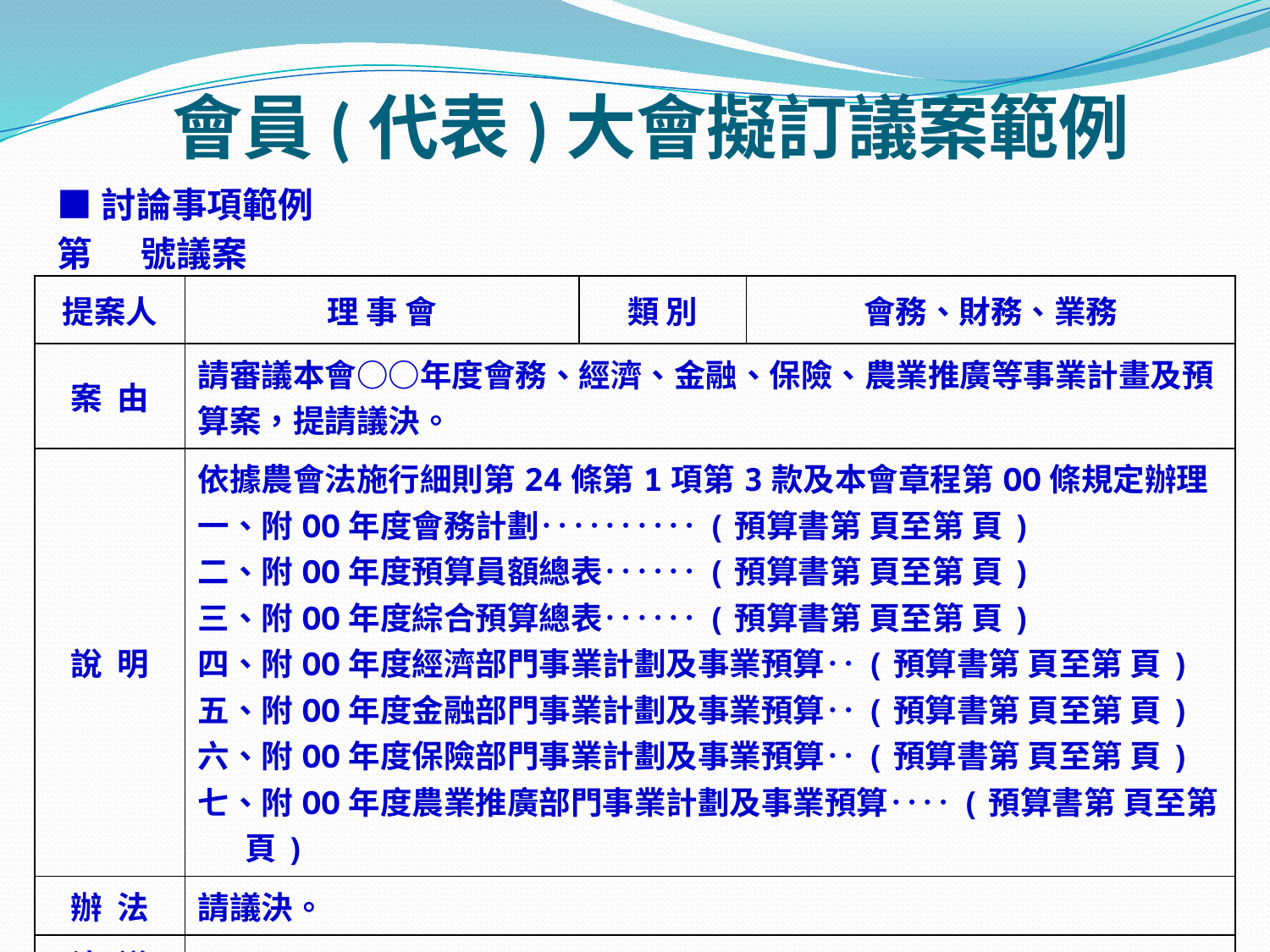

# 會員(代表)大會擬訂議案範例
■討論事項範例
第      號議案
| 提案人 | 理 事 會 | 類 別 | 會務、財務、業務 |
| --- | --- | --- | --- |
| 案 由 | 請審議本會○○年度會務、經濟、金融、保險、農業推廣等事業計畫及預算案，提請議決。 |  |  |
| 說 明 | 依據農會法施行細則第24條第1項第3款及本會章程第ΟΟ條規定辦理 一、附ΟΟ年度會務計劃‥‥‥‥‥(預算書第 頁至第 頁) 二、附ΟΟ年度預算員額總表‥‥‥(預算書第 頁至第 頁) 三、附ΟΟ年度綜合預算總表‥‥‥(預算書第 頁至第 頁) 四、附ΟΟ年度經濟部門事業計劃及事業預算‥(預算書第 頁至第 頁) 五、附ΟΟ年度金融部門事業計劃及事業預算‥(預算書第 頁至第 頁) 六、附ΟΟ年度保險部門事業計劃及事業預算‥(預算書第 頁至第 頁) 七、附ΟΟ年度農業推廣部門事業計劃及事業預算‥‥(預算書第 頁至第 頁) |  |  |
| 辦 法 | 請議決。 |  |  |
| 決 議 |  |  |  |